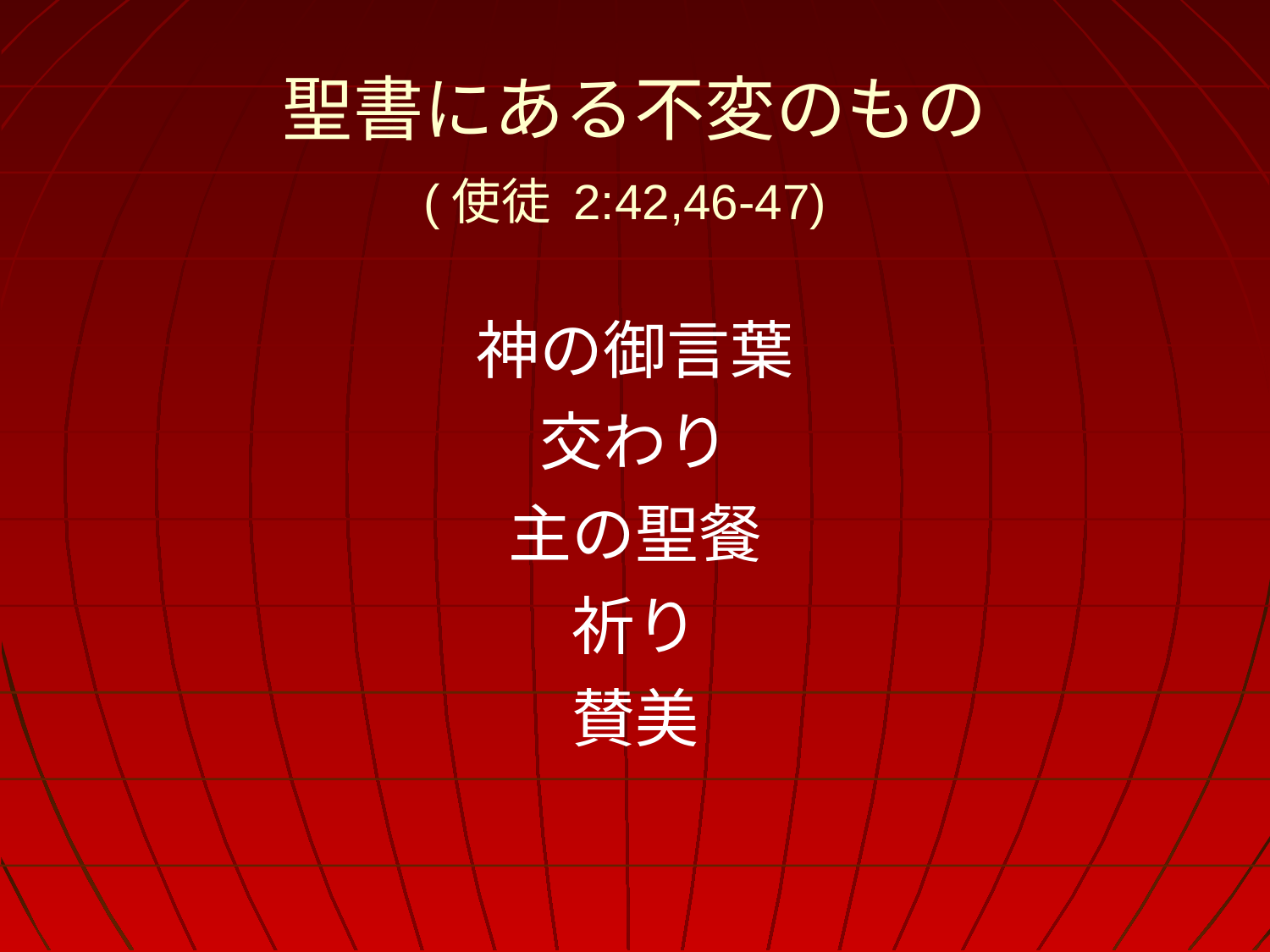

聖書にある不変のもの
(使徒 2:42,46-47)

神の御言葉
交わり
主の聖餐
祈り
賛美